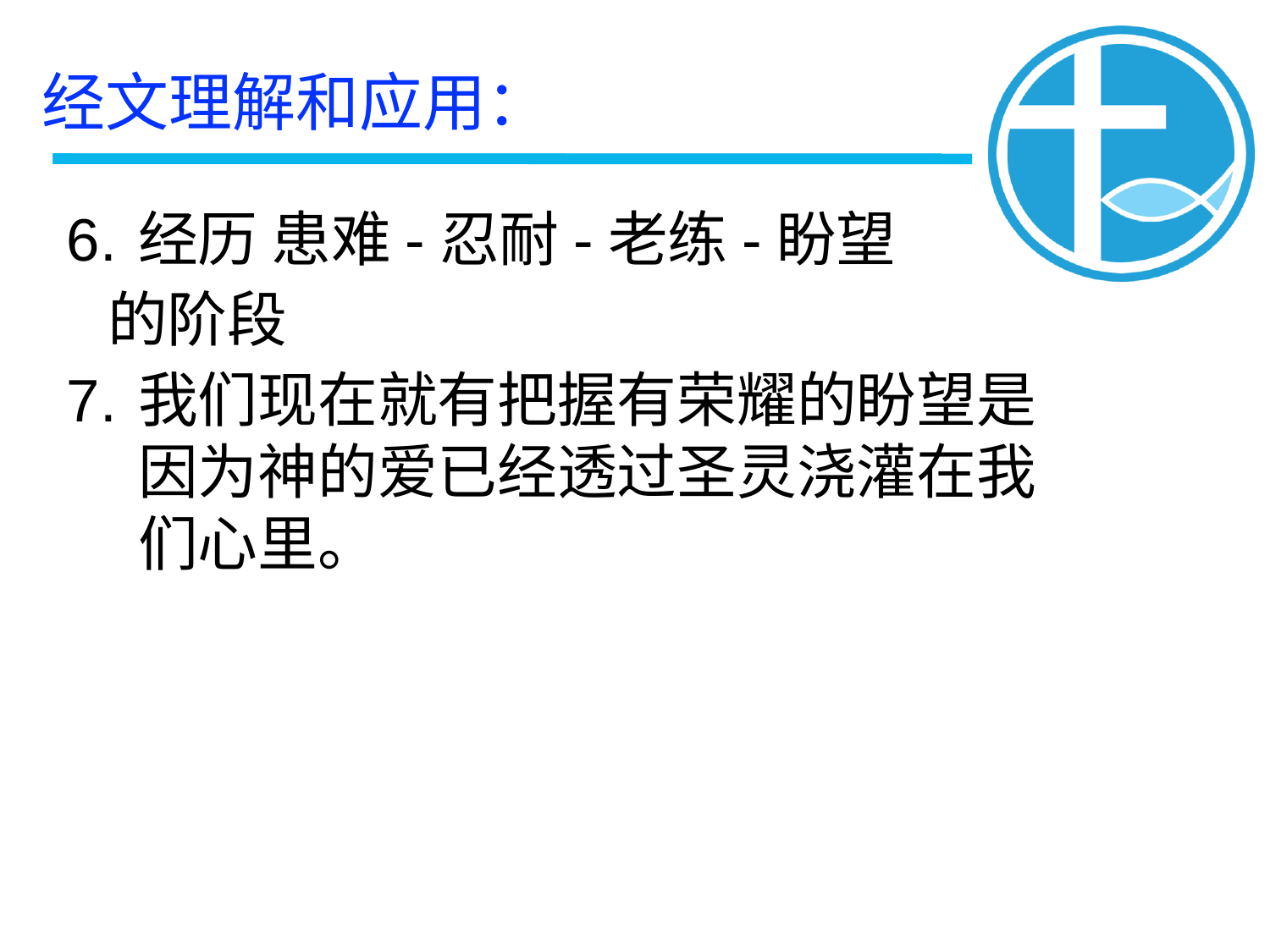

经文理解和应用：
经历 患难-忍耐-老练-盼望
  的阶段
我们现在就有把握有荣耀的盼望是因为神的爱已经透过圣灵浇灌在我们心里。